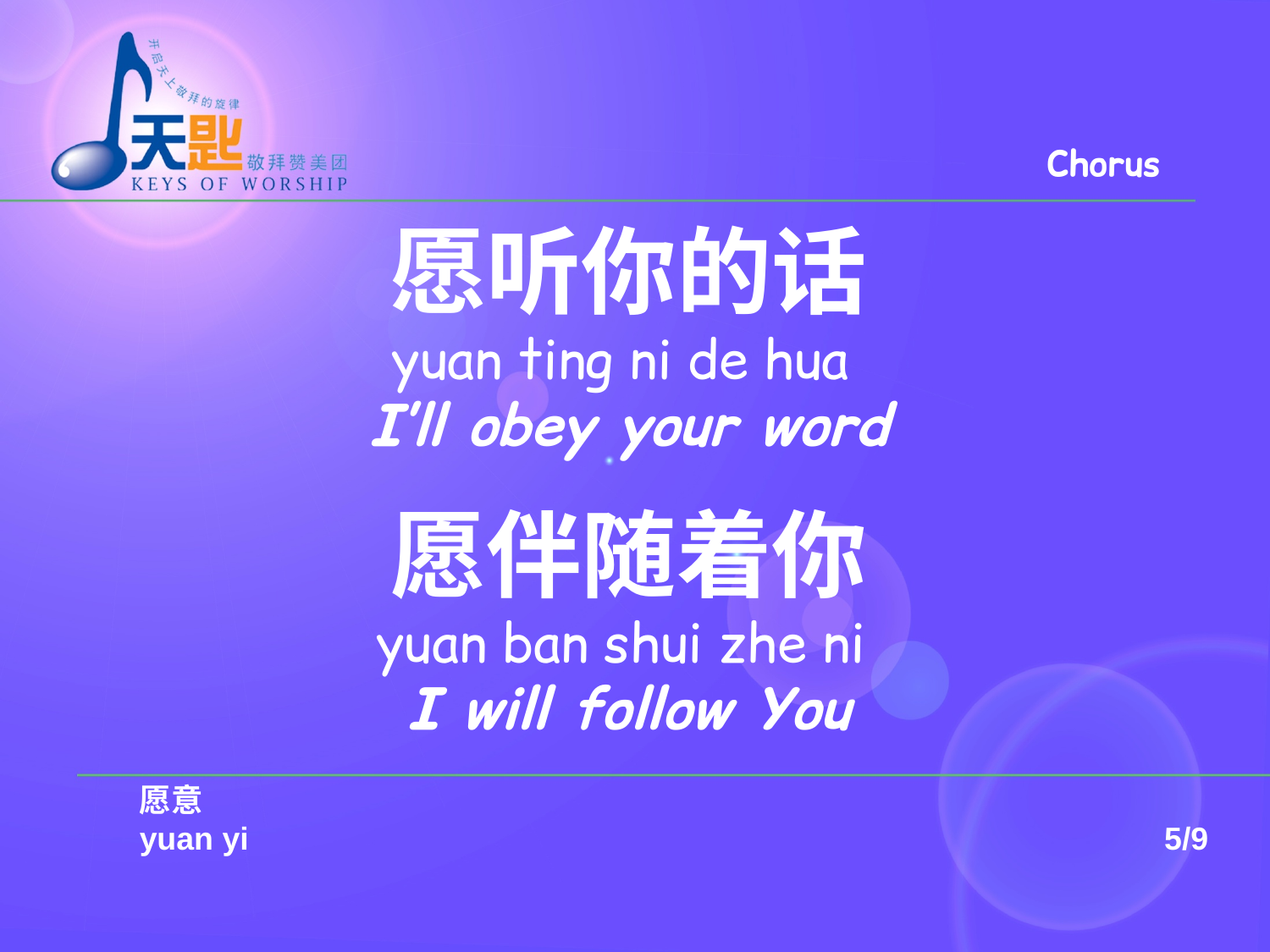

Chorus
愿听你的话
yuan ting ni de hua
I’ll obey your word

愿伴随着你
yuan ban shui zhe ni
I will follow You

	愿意
	yuan yi								 5/9